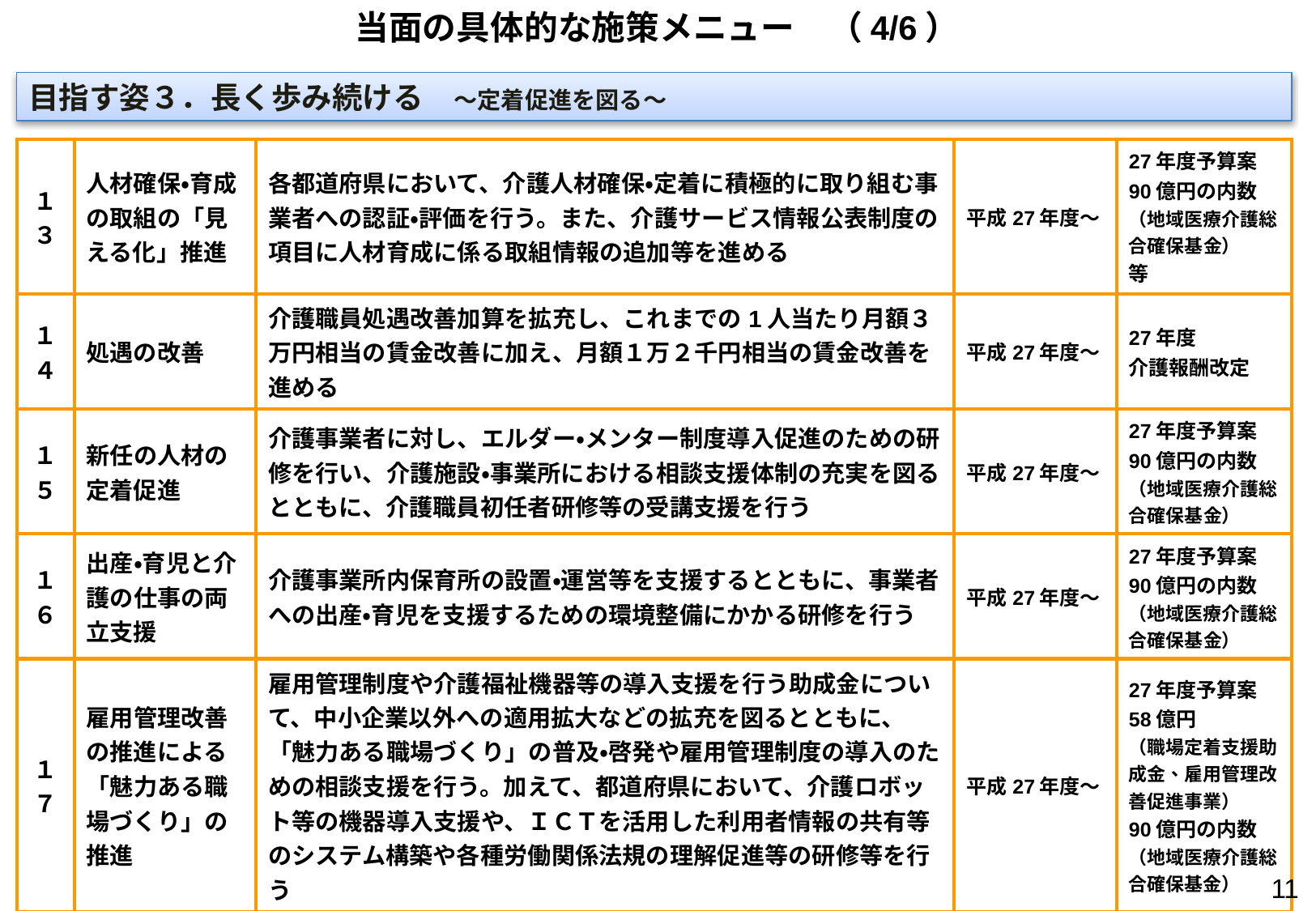

当面の具体的な施策メニュー　（4/6）
目指す姿３．長く歩み続ける　～定着促進を図る～
| １３ | 人材確保・育成の取組の「見える化」推進 | 各都道府県において、介護人材確保・定着に積極的に取り組む事業者への認証・評価を行う。また、介護サービス情報公表制度の項目に人材育成に係る取組情報の追加等を進める | 平成27年度～ | 27年度予算案 90億円の内数　 （地域医療介護総合確保基金）　　等 |
| --- | --- | --- | --- | --- |
| １４ | 処遇の改善 | 介護職員処遇改善加算を拡充し、これまでの1人当たり月額３万円相当の賃金改善に加え、月額１万２千円相当の賃金改善を進める | 平成27年度～ | 27年度 介護報酬改定 |
| １５ | 新任の人材の定着促進 | 介護事業者に対し、エルダー・メンター制度導入促進のための研修を行い、介護施設・事業所における相談支援体制の充実を図るとともに、介護職員初任者研修等の受講支援を行う | 平成27年度～ | 27年度予算案 90億円の内数 （地域医療介護総合確保基金） |
| １６ | 出産・育児と介護の仕事の両立支援 | 介護事業所内保育所の設置・運営等を支援するとともに、事業者への出産・育児を支援するための環境整備にかかる研修を行う | 平成27年度～ | 27年度予算案 90億円の内数 （地域医療介護総合確保基金） |
| １７ | 雇用管理改善の推進による「魅力ある職場づくり」の推進 | 雇用管理制度や介護福祉機器等の導入支援を行う助成金について、中小企業以外への適用拡大などの拡充を図るとともに、「魅力ある職場づくり」の普及・啓発や雇用管理制度の導入のための相談支援を行う。加えて、都道府県において、介護ロボット等の機器導入支援や、ＩＣＴを活用した利用者情報の共有等のシステム構築や各種労働関係法規の理解促進等の研修等を行う | 平成27年度～ | 27年度予算案 58億円 （職場定着支援助成金、雇用管理改善促進事業） 90億円の内数 （地域医療介護総合確保基金） |
| １８ | 定着促進等に資する退職手当共済制度の見直し | 社会福祉施設職員等退職手当共済制度について、定着促進を図る観点から長期加入者の支給乗率を引き上げるとともに、再就職支援の観点から、加入期間を通算できる離職期間について、２年以内から３年以内に見直す | 平成28年度～ | 社会福祉施設職員等退職手当共済法改正 |
11